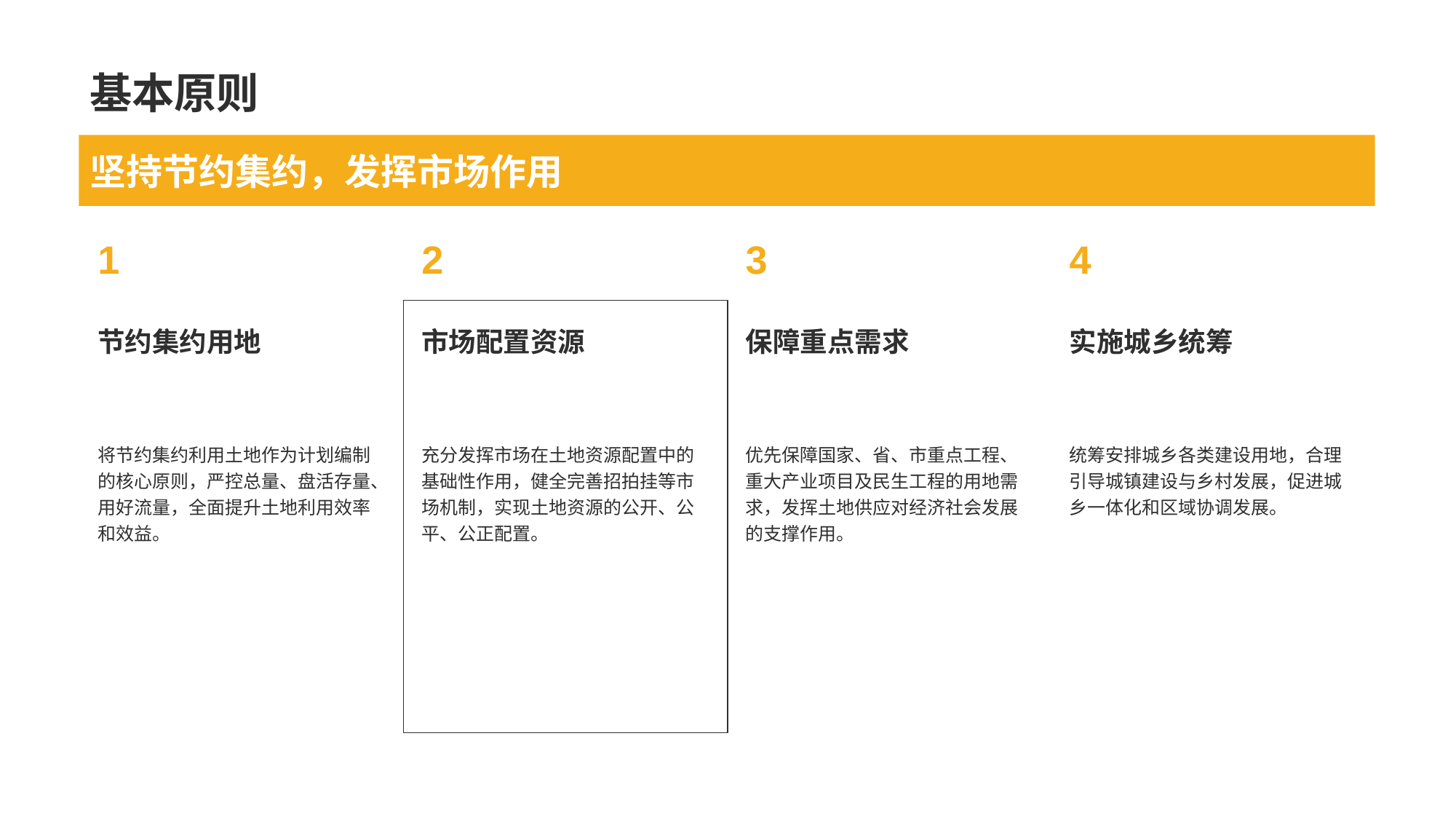

基本原则
坚持节约集约，发挥市场作用
1
节约集约用地
将节约集约利用土地作为计划编制的核心原则，严控总量、盘活存量、用好流量，全面提升土地利用效率和效益。
2
市场配置资源
充分发挥市场在土地资源配置中的基础性作用，健全完善招拍挂等市场机制，实现土地资源的公开、公平、公正配置。
3
保障重点需求
优先保障国家、省、市重点工程、重大产业项目及民生工程的用地需求，发挥土地供应对经济社会发展的支撑作用。
4
实施城乡统筹
统筹安排城乡各类建设用地，合理引导城镇建设与乡村发展，促进城乡一体化和区域协调发展。